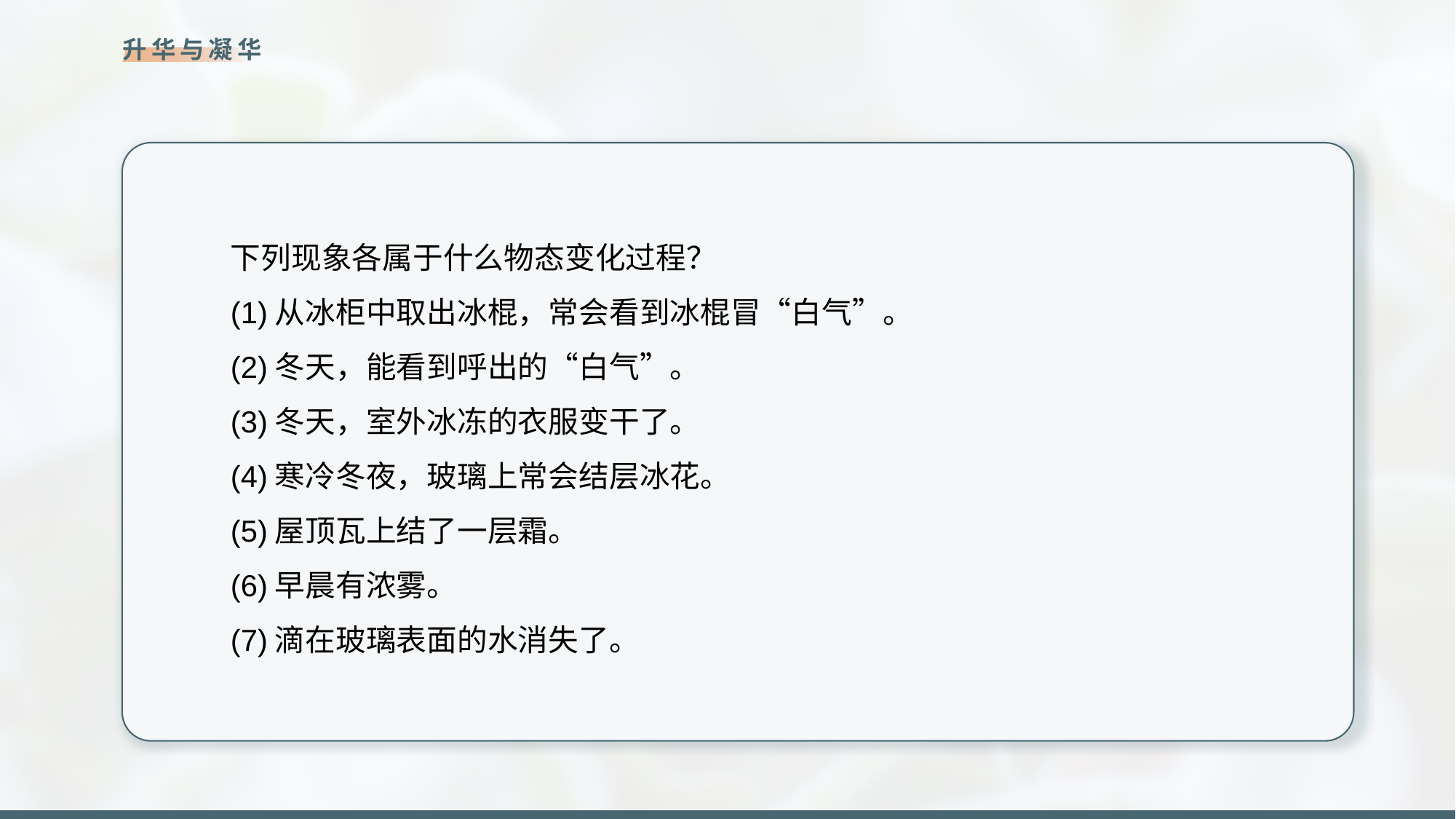

升华与凝华

下列现象各属于什么物态变化过程？
(1)从冰柜中取出冰棍，常会看到冰棍冒“白气”。
(2)冬天，能看到呼出的“白气”。
(3)冬天，室外冰冻的衣服变干了。
(4)寒冷冬夜，玻璃上常会结层冰花。
(5)屋顶瓦上结了一层霜。
(6)早晨有浓雾。
(7)滴在玻璃表面的水消失了。